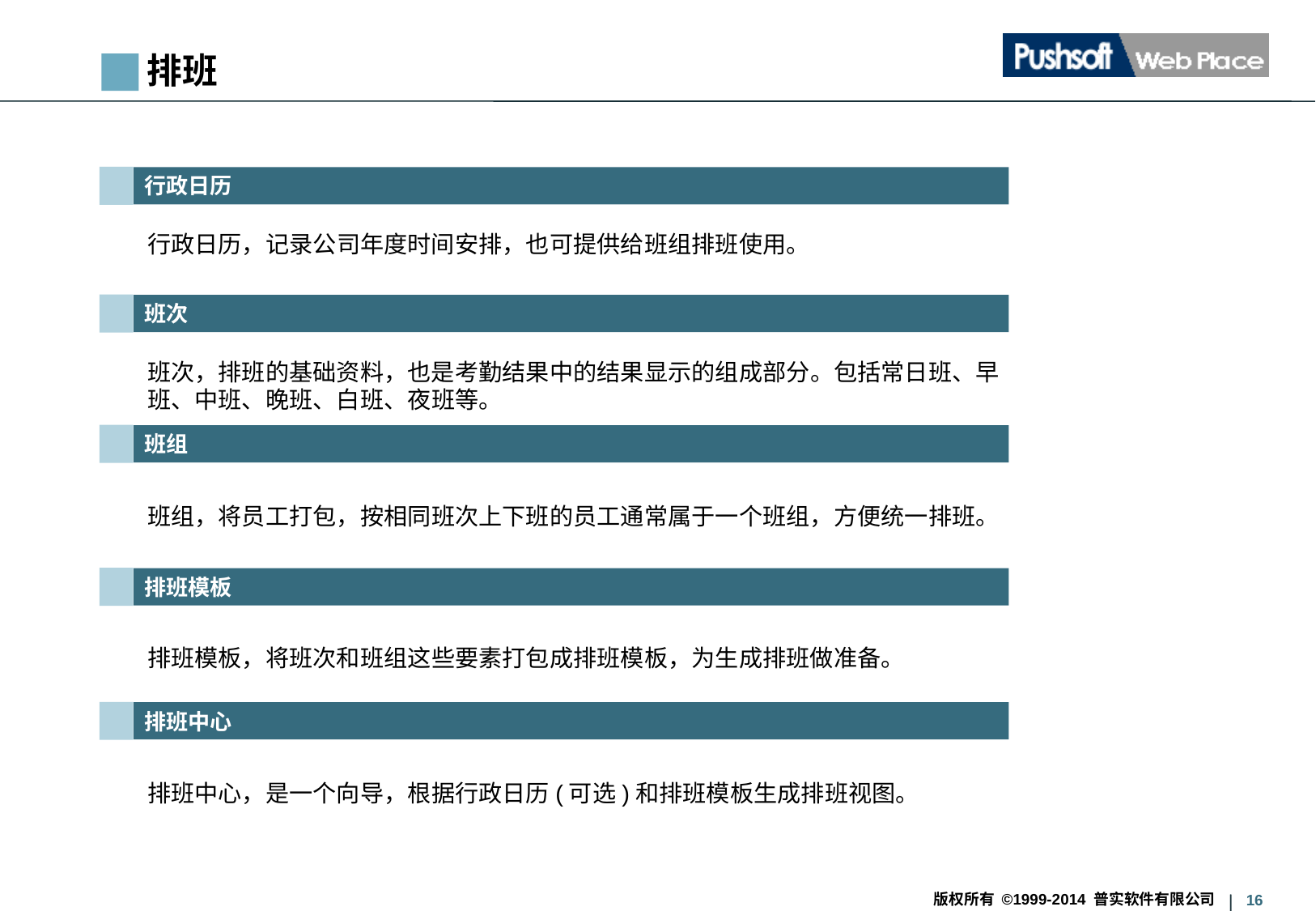

排班

行政日历
行政日历，记录公司年度时间安排，也可提供给班组排班使用。

班次
班次，排班的基础资料，也是考勤结果中的结果显示的组成部分。包括常日班、早班、中班、晚班、白班、夜班等。

班组
班组，将员工打包，按相同班次上下班的员工通常属于一个班组，方便统一排班。

排班模板
排班模板，将班次和班组这些要素打包成排班模板，为生成排班做准备。

排班中心
排班中心，是一个向导，根据行政日历(可选)和排班模板生成排班视图。
版权所有 ©1999-2014 普实软件有限公司
16